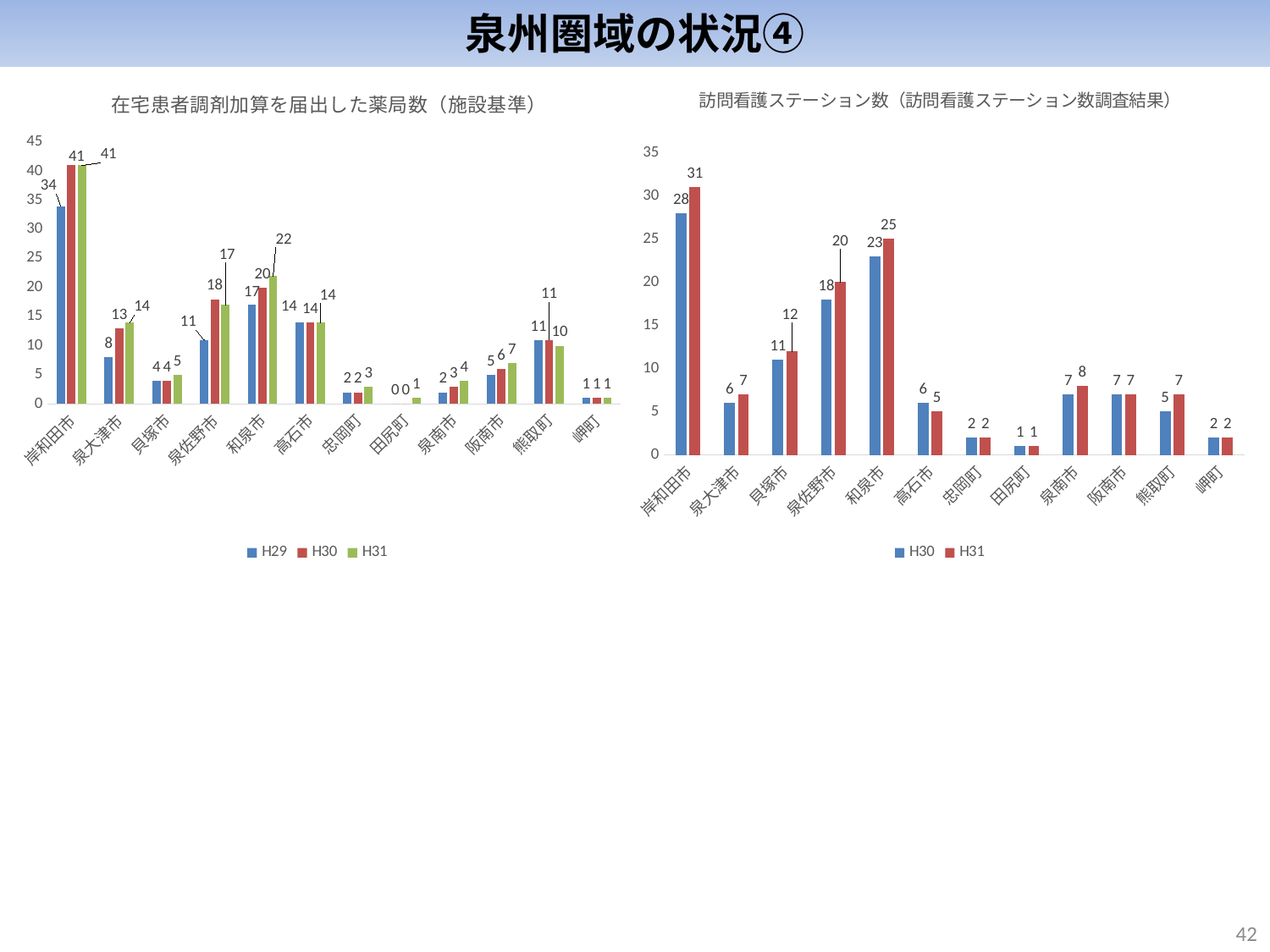

泉州圏域の状況④

### Chart: 在宅患者調剤加算を届出した薬局数（施設基準）

| Category | H29 | H30 | H31 |
|---|---|---|---|
| 岸和田市 | 34.0 | 41.0 | 41.0 |
| 泉大津市 | 8.0 | 13.0 | 14.0 |
| 貝塚市 | 4.0 | 4.0 | 5.0 |
| 泉佐野市 | 11.0 | 18.0 | 17.0 |
| 和泉市 | 17.0 | 20.0 | 22.0 |
| 高石市 | 14.0 | 14.0 | 14.0 |
| 忠岡町 | 2.0 | 2.0 | 3.0 |
| 田尻町 | 0.0 | 0.0 | 1.0 |
| 泉南市 | 2.0 | 3.0 | 4.0 |
| 阪南市 | 5.0 | 6.0 | 7.0 |
| 熊取町 | 11.0 | 11.0 | 10.0 |
| 岬町 | 1.0 | 1.0 | 1.0 |

### Chart: 訪問看護ステーション数（訪問看護ステーション数調査結果）

| Category | H30 | H31 |
|---|---|---|
| 岸和田市 | 28.0 | 31.0 |
| 泉大津市 | 6.0 | 7.0 |
| 貝塚市 | 11.0 | 12.0 |
| 泉佐野市 | 18.0 | 20.0 |
| 和泉市 | 23.0 | 25.0 |
| 高石市 | 6.0 | 5.0 |
| 忠岡町 | 2.0 | 2.0 |
| 田尻町 | 1.0 | 1.0 |
| 泉南市 | 7.0 | 8.0 |
| 阪南市 | 7.0 | 7.0 |
| 熊取町 | 5.0 | 7.0 |
| 岬町 | 2.0 | 2.0 |
42